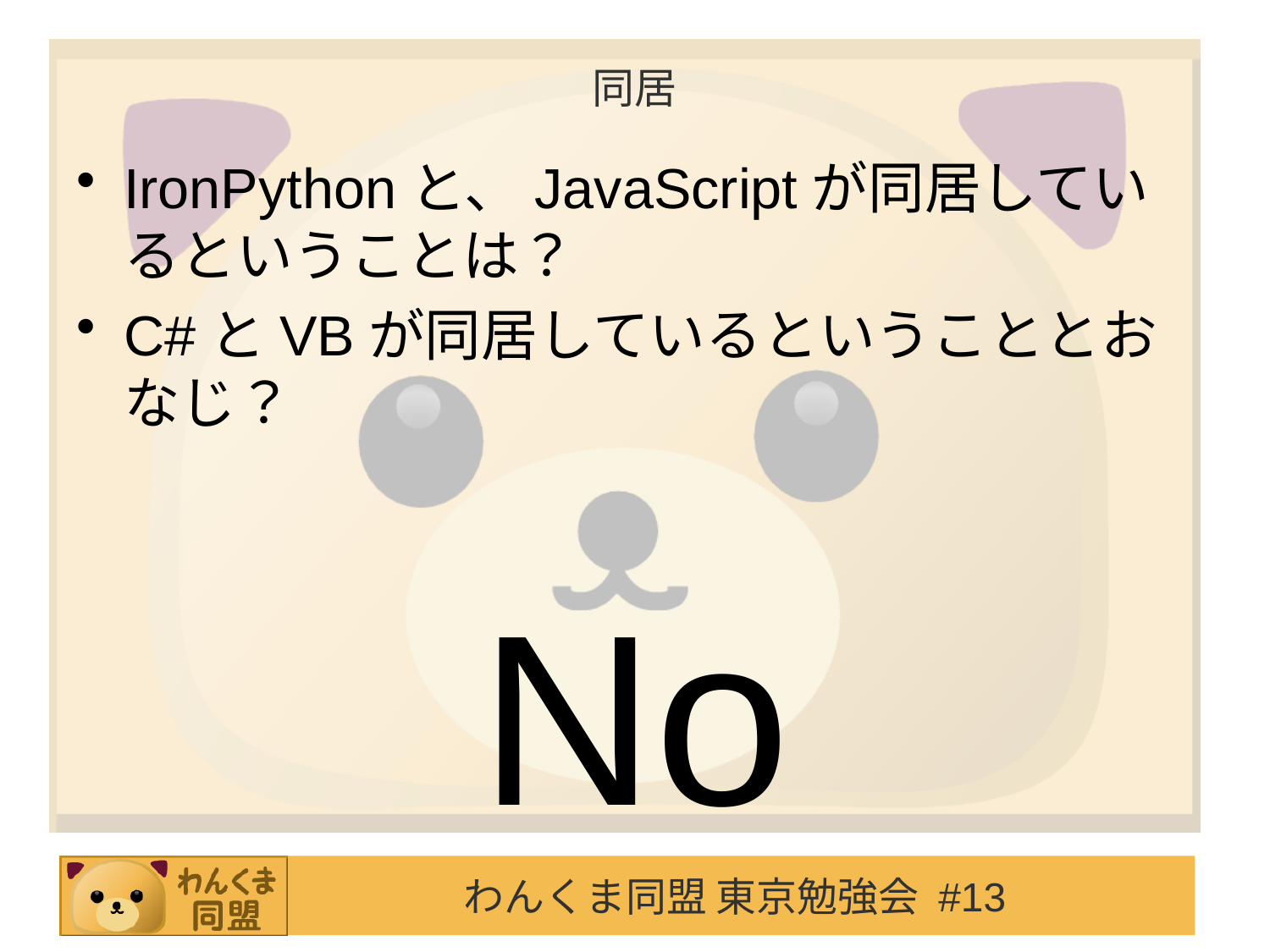

# 同居
IronPythonと、JavaScriptが同居しているということは？
C#とVBが同居しているということとおなじ？

No